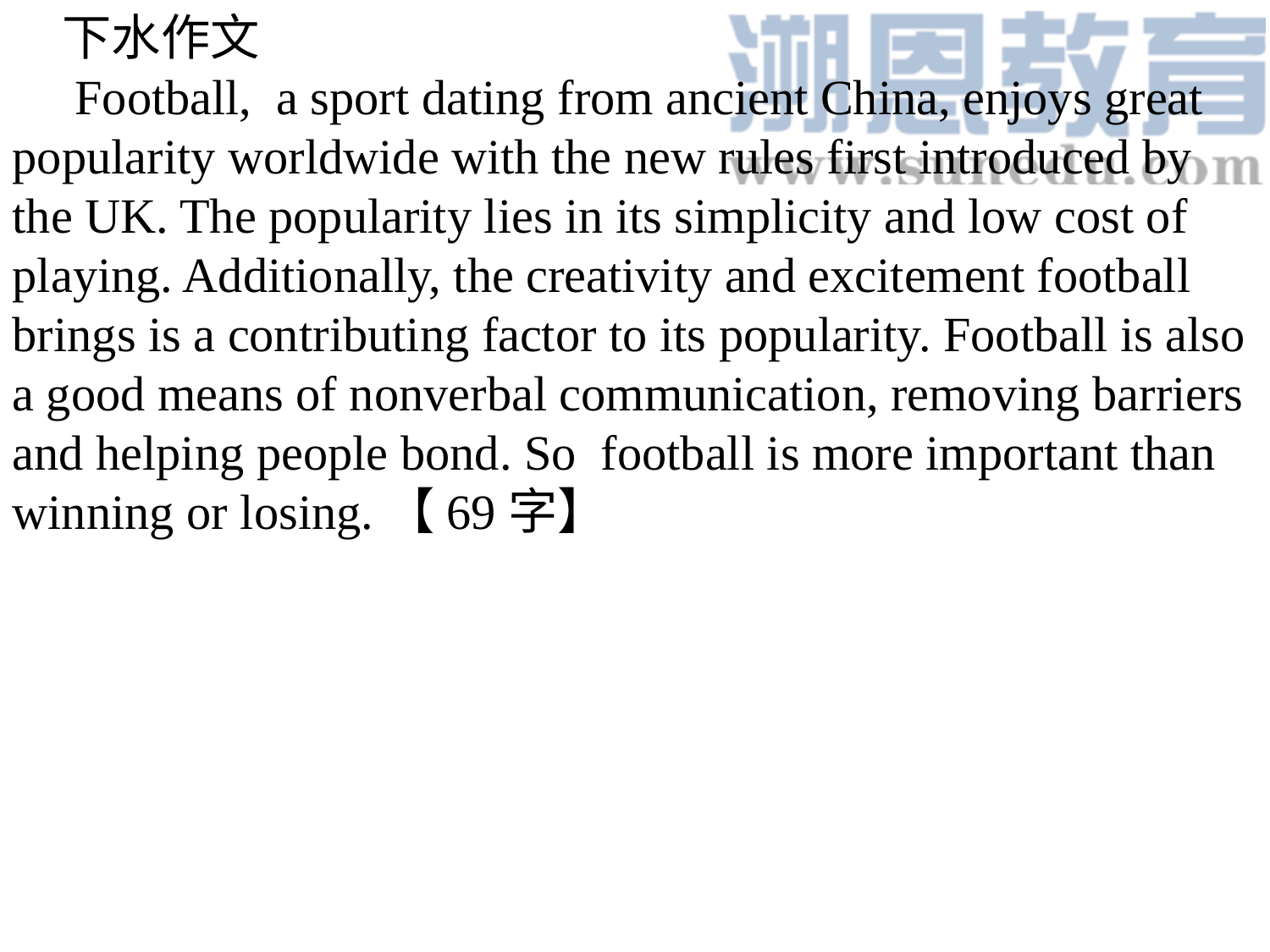

下水作文
 Football,  a sport dating from ancient China, enjoys great popularity worldwide with the new rules first introduced by the UK. The popularity lies in its simplicity and low cost of playing. Additionally, the creativity and excitement football brings is a contributing factor to its popularity. Football is also a good means of nonverbal communication, removing barriers and helping people bond. So  football is more important than winning or losing.【69字】